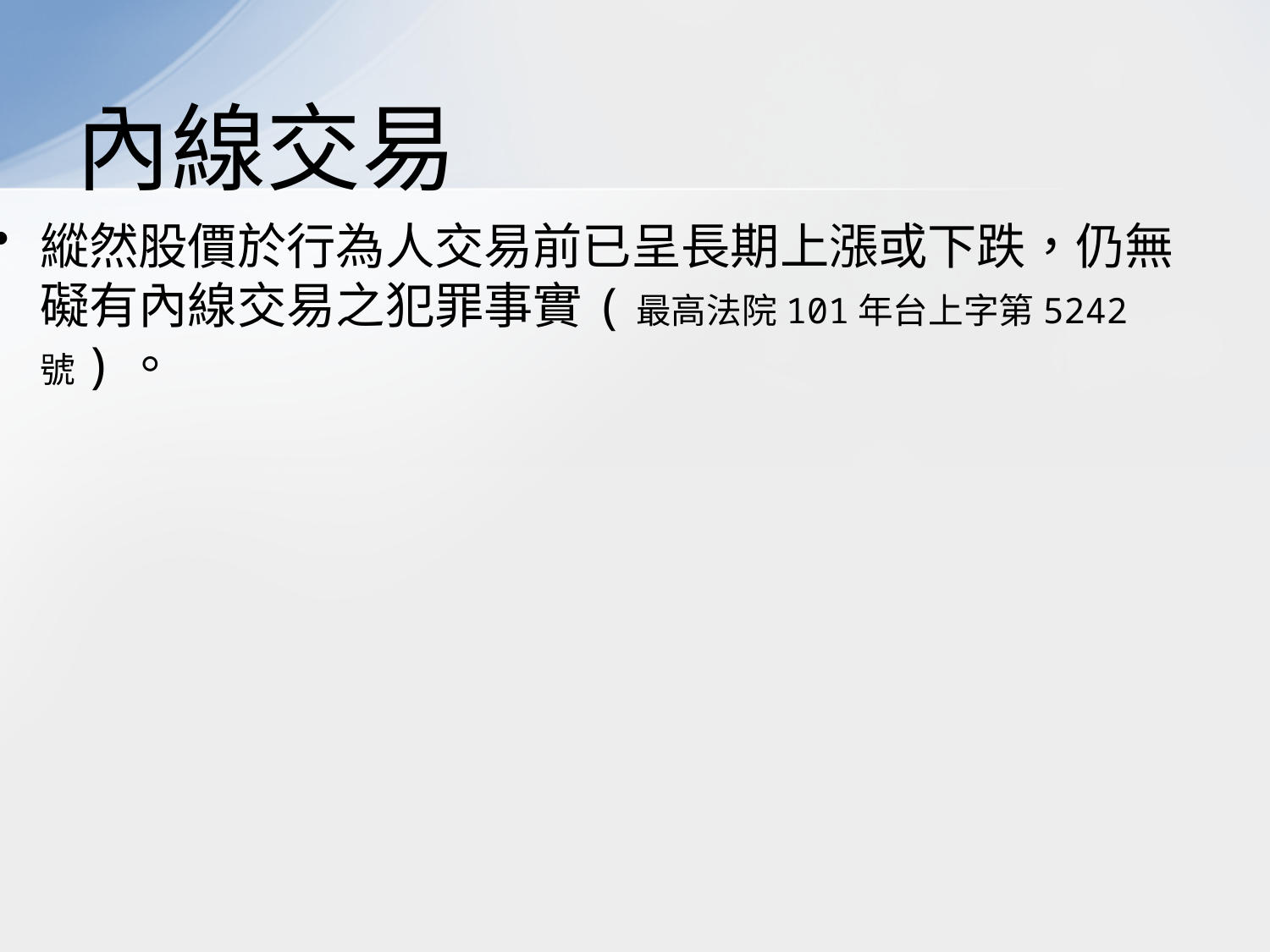

# 內線交易
縱然股價於行為人交易前已呈長期上漲或下跌，仍無礙有內線交易之犯罪事實(最高法院101年台上字第5242號)。